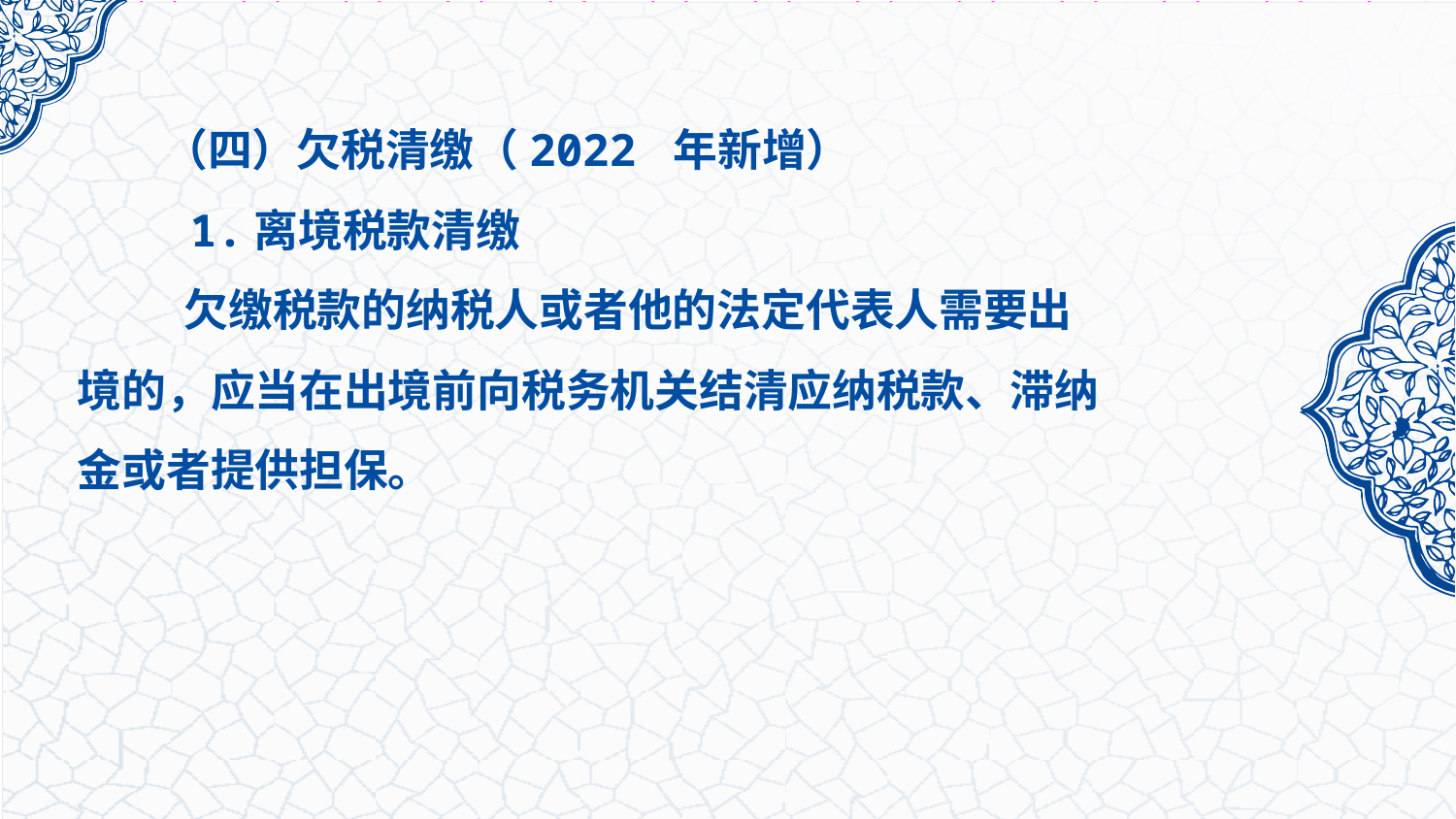

（四）欠税清缴（2022 年新增）
 1.离境税款清缴
 欠缴税款的纳税人或者他的法定代表人需要出境的，应当在出境前向税务机关结清应纳税款、滞纳金或者提供担保。